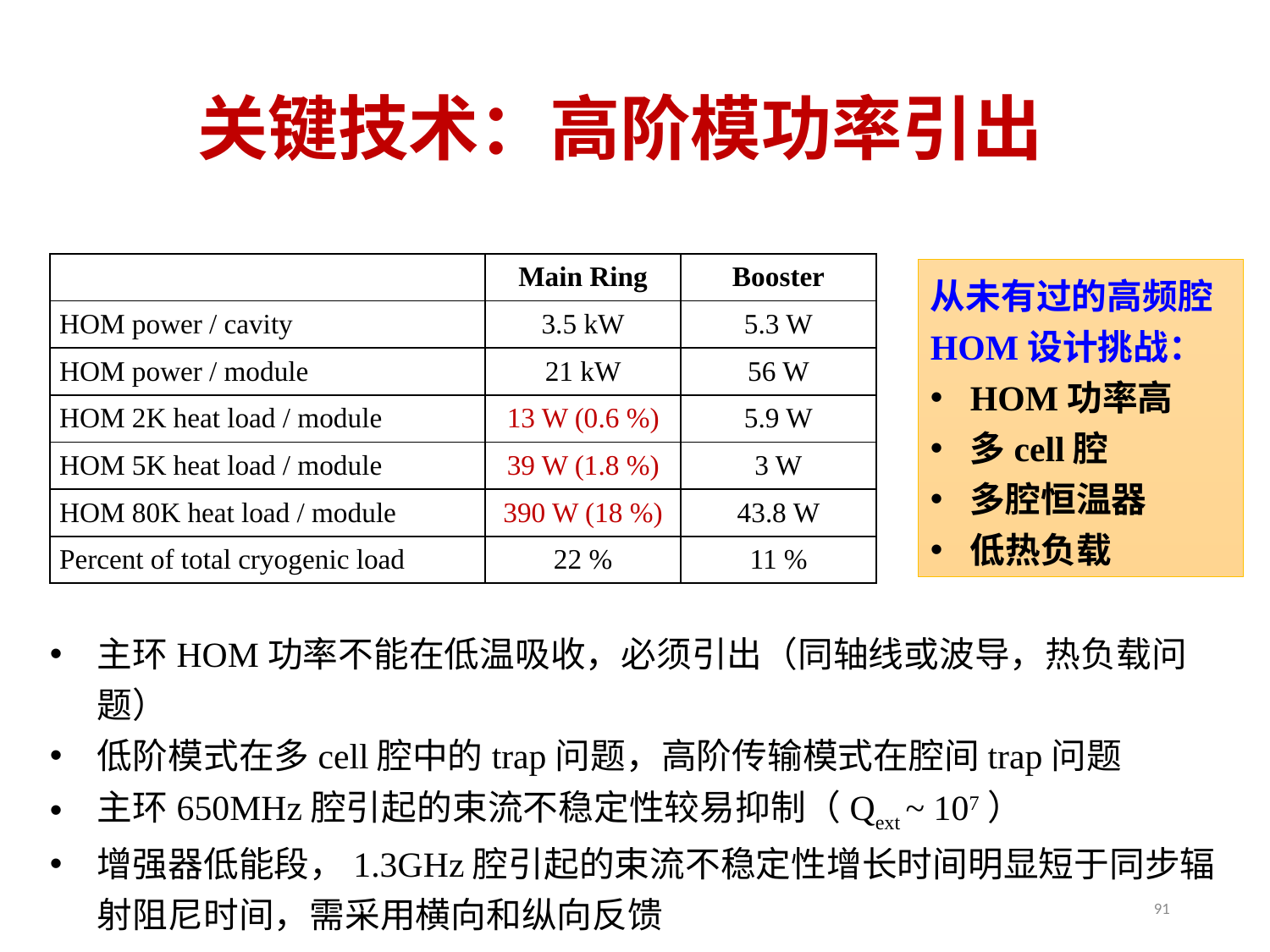

# 关键技术：高阶模功率引出
|  | Main Ring | Booster |
| --- | --- | --- |
| HOM power / cavity | 3.5 kW | 5.3 W |
| HOM power / module | 21 kW | 56 W |
| HOM 2K heat load / module | 13 W (0.6 %) | 5.9 W |
| HOM 5K heat load / module | 39 W (1.8 %) | 3 W |
| HOM 80K heat load / module | 390 W (18 %) | 43.8 W |
| Percent of total cryogenic load | 22 % | 11 % |
从未有过的高频腔HOM设计挑战：
HOM功率高
多cell腔
多腔恒温器
低热负载
主环HOM功率不能在低温吸收，必须引出（同轴线或波导，热负载问题）
低阶模式在多cell腔中的trap问题，高阶传输模式在腔间trap问题
主环650MHz腔引起的束流不稳定性较易抑制（Qext ~ 107）
增强器低能段，1.3GHz腔引起的束流不稳定性增长时间明显短于同步辐射阻尼时间，需采用横向和纵向反馈
91